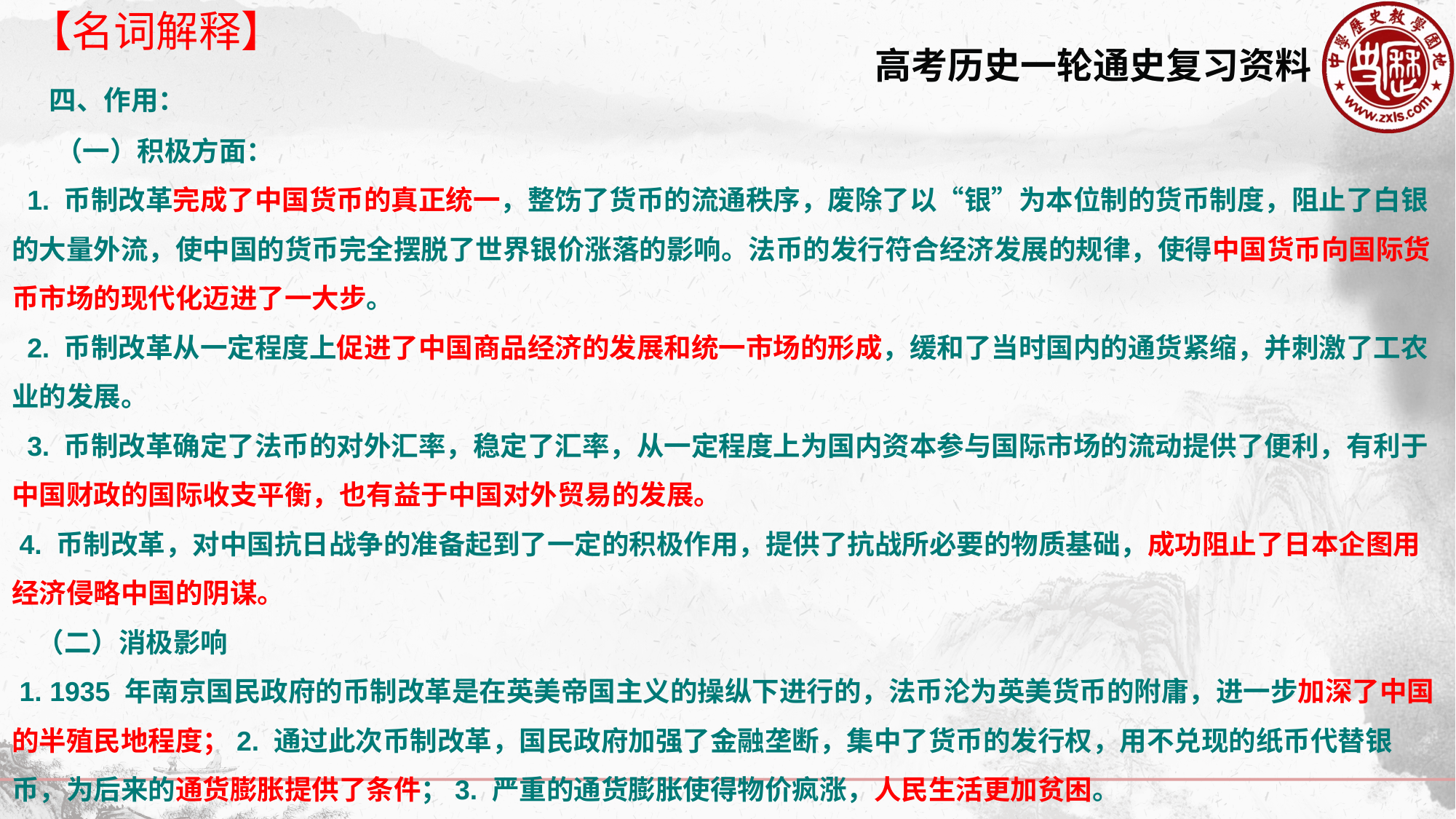

【名词解释】
    四、作用：
      （一）积极方面：
  1. 币制改革完成了中国货币的真正统一，整饬了货币的流通秩序，废除了以“银”为本位制的货币制度，阻止了白银的大量外流，使中国的货币完全摆脱了世界银价涨落的影响。法币的发行符合经济发展的规律，使得中国货币向国际货币市场的现代化迈进了一大步。
  2. 币制改革从一定程度上促进了中国商品经济的发展和统一市场的形成，缓和了当时国内的通货紧缩，并刺激了工农业的发展。
  3. 币制改革确定了法币的对外汇率，稳定了汇率，从一定程度上为国内资本参与国际市场的流动提供了便利，有利于中国财政的国际收支平衡，也有益于中国对外贸易的发展。
 4. 币制改革，对中国抗日战争的准备起到了一定的积极作用，提供了抗战所必要的物质基础，成功阻止了日本企图用经济侵略中国的阴谋。
   （二）消极影响
 1. 1935 年南京国民政府的币制改革是在英美帝国主义的操纵下进行的，法币沦为英美货币的附庸，进一步加深了中国的半殖民地程度；2. 通过此次币制改革，国民政府加强了金融垄断，集中了货币的发行权，用不兑现的纸币代替银币，为后来的通货膨胀提供了条件；3. 严重的通货膨胀使得物价疯涨，人民生活更加贫困。